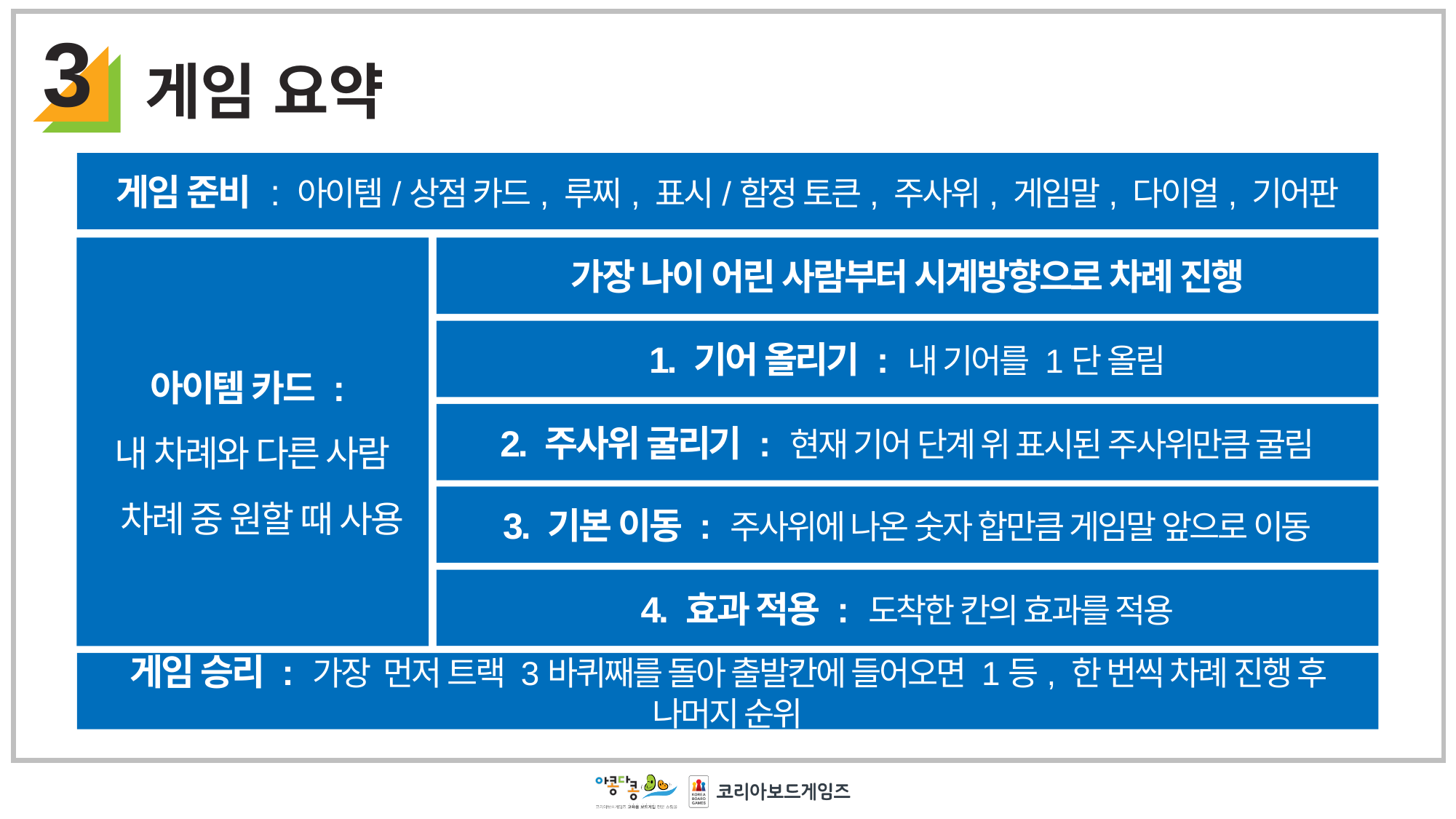

3
게임 요약
게임 준비 : 아이템/상점 카드, 루찌, 표시/함정 토큰, 주사위, 게임말, 다이얼, 기어판
아이템 카드 :
내 차례와 다른 사람
 차례 중 원할 때 사용
가장 나이 어린 사람부터 시계방향으로 차례 진행
1. 기어 올리기 : 내 기어를 1단 올림
2. 주사위 굴리기 : 현재 기어 단계 위 표시된 주사위만큼 굴림
3. 기본 이동 : 주사위에 나온 숫자 합만큼 게임말 앞으로 이동
4. 효과 적용 : 도착한 칸의 효과를 적용
게임 승리 : 가장  먼저 트랙 3바퀴째를 돌아 출발칸에 들어오면 1등, 한 번씩 차례 진행 후 나머지 순위